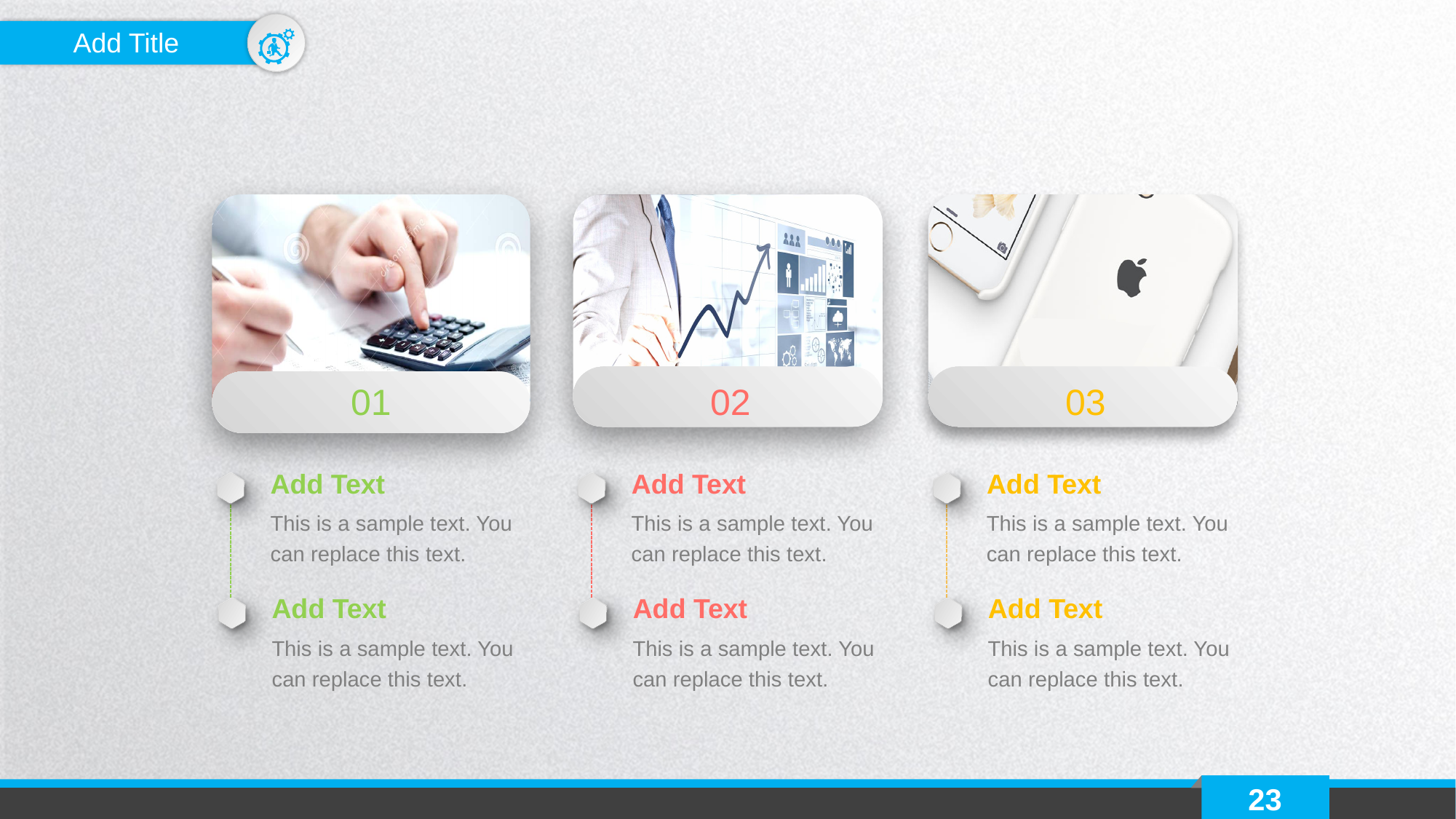

Add Title

01
02
03
Add Text
Add Text
Add Text

This is a sample text. You can replace this text.
This is a sample text. You can replace this text.
This is a sample text. You can replace this text.
Add Text
Add Text
Add Text

This is a sample text. You can replace this text.
This is a sample text. You can replace this text.
This is a sample text. You can replace this text.

23

延时符